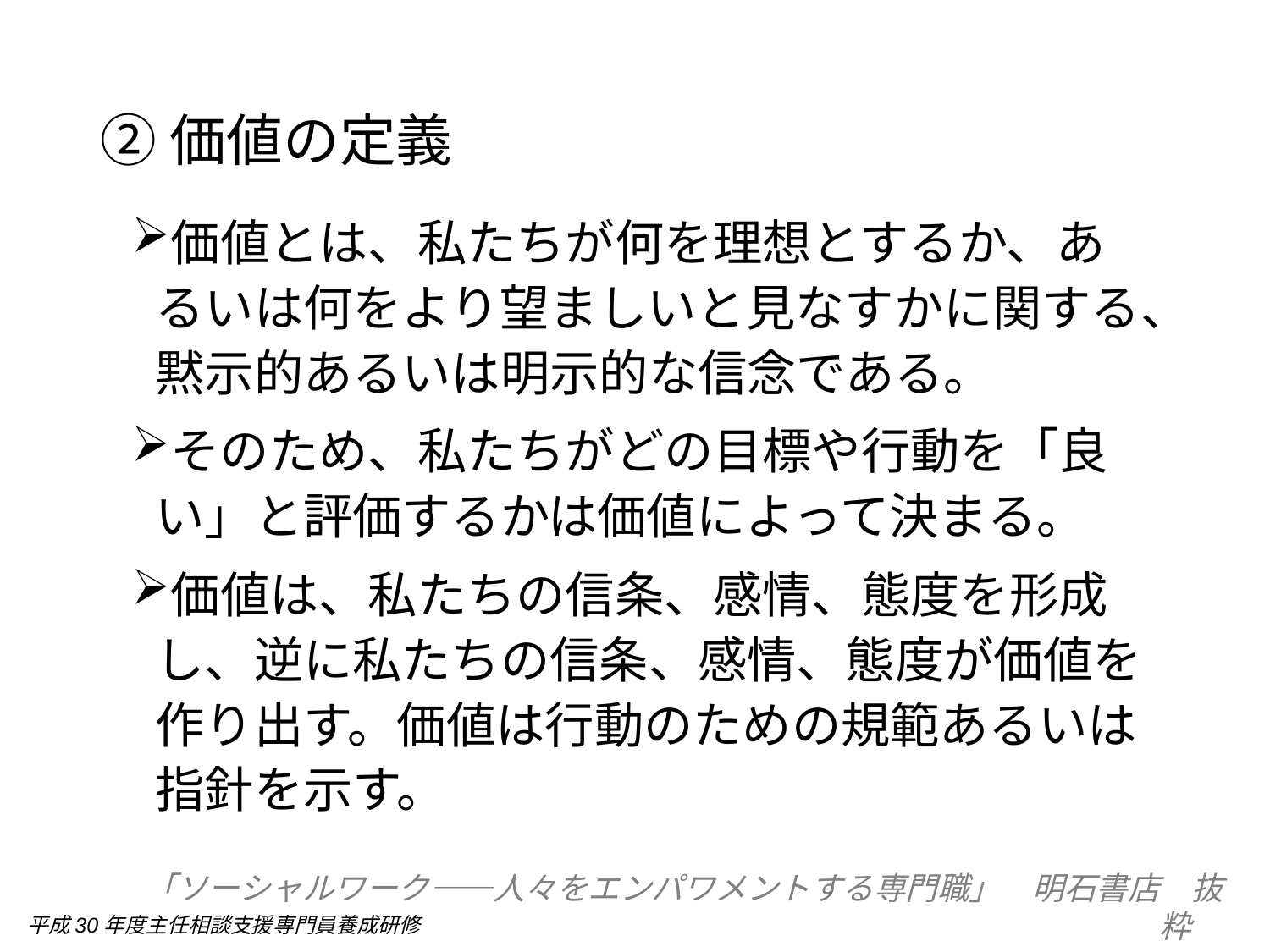

# ②価値の定義
価値とは、私たちが何を理想とするか、あるいは何をより望ましいと見なすかに関する、黙示的あるいは明示的な信念である。
そのため、私たちがどの目標や行動を「良い」と評価するかは価値によって決まる。
価値は、私たちの信条、感情、態度を形成し、逆に私たちの信条、感情、態度が価値を作り出す。価値は行動のための規範あるいは指針を示す。
「ソーシャルワーク――人々をエンパワメントする専門職」　明石書店　抜粋

平成30年度主任相談支援専門員養成研修